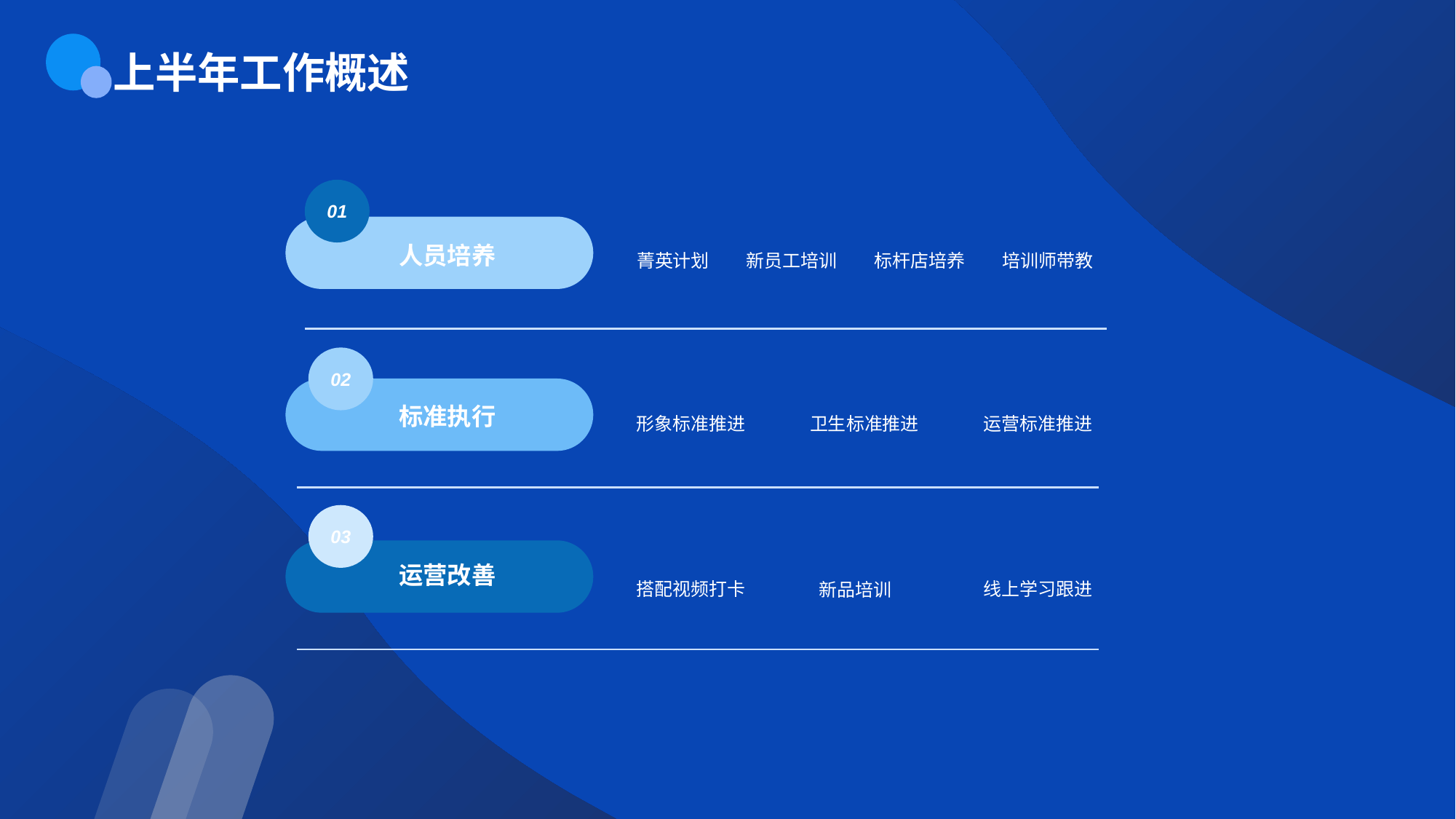

上半年工作概述
01

人员培养
菁英计划
新员工培训
标杆店培养
培训师带教
02

标准执行
形象标准推进
卫生标准推进
运营标准推进
03

运营改善
搭配视频打卡
线上学习跟进
新品培训